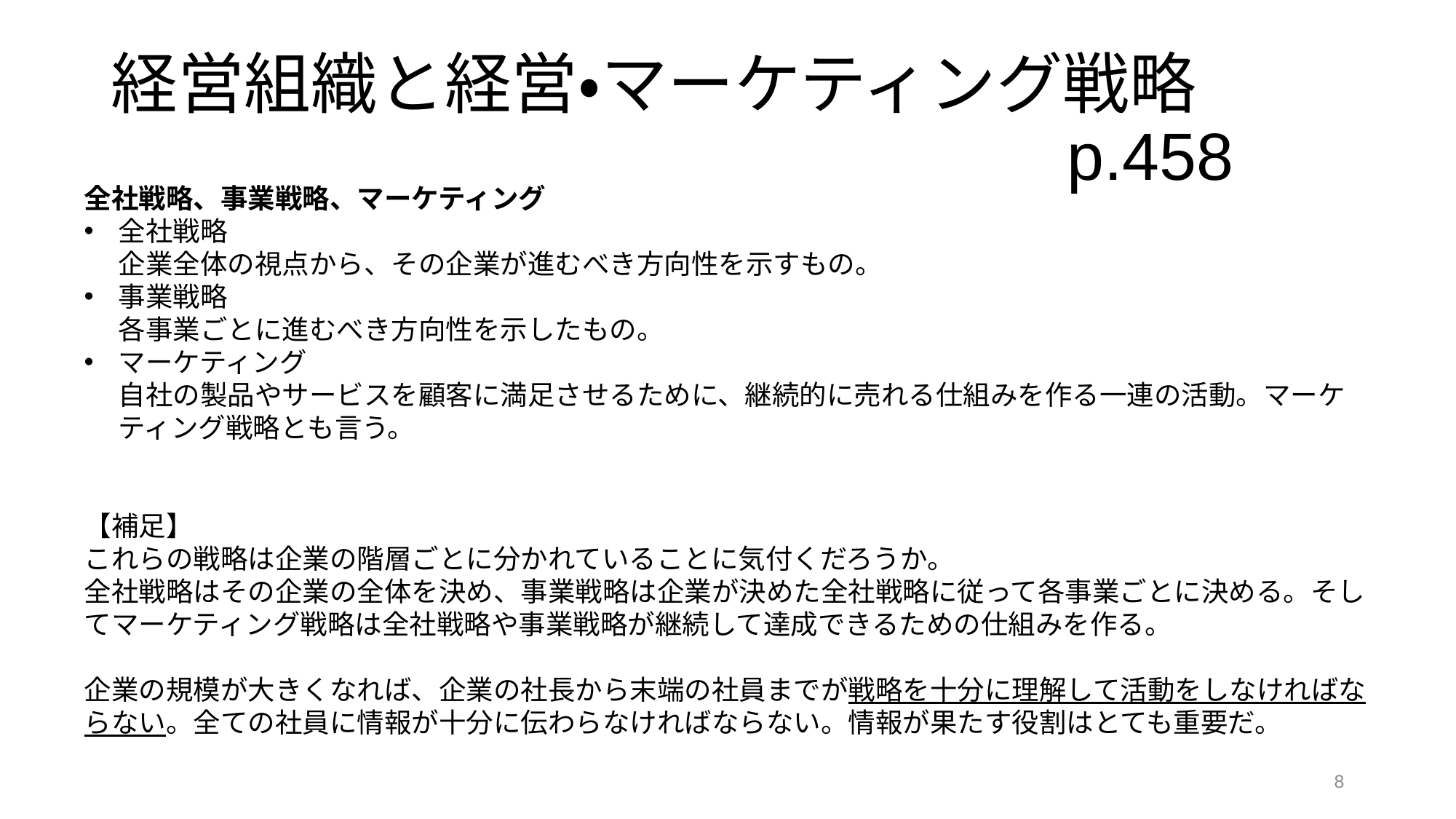

# 経営組織と経営・マーケティング戦略										　p.458
全社戦略、事業戦略、マーケティング
全社戦略
企業全体の視点から、その企業が進むべき方向性を示すもの。
事業戦略
各事業ごとに進むべき方向性を示したもの。
マーケティング
自社の製品やサービスを顧客に満足させるために、継続的に売れる仕組みを作る一連の活動。マーケティング戦略とも言う。

【補足】
これらの戦略は企業の階層ごとに分かれていることに気付くだろうか。
全社戦略はその企業の全体を決め、事業戦略は企業が決めた全社戦略に従って各事業ごとに決める。そしてマーケティング戦略は全社戦略や事業戦略が継続して達成できるための仕組みを作る。

企業の規模が大きくなれば、企業の社長から末端の社員までが戦略を十分に理解して活動をしなければならない。全ての社員に情報が十分に伝わらなければならない。情報が果たす役割はとても重要だ。
8